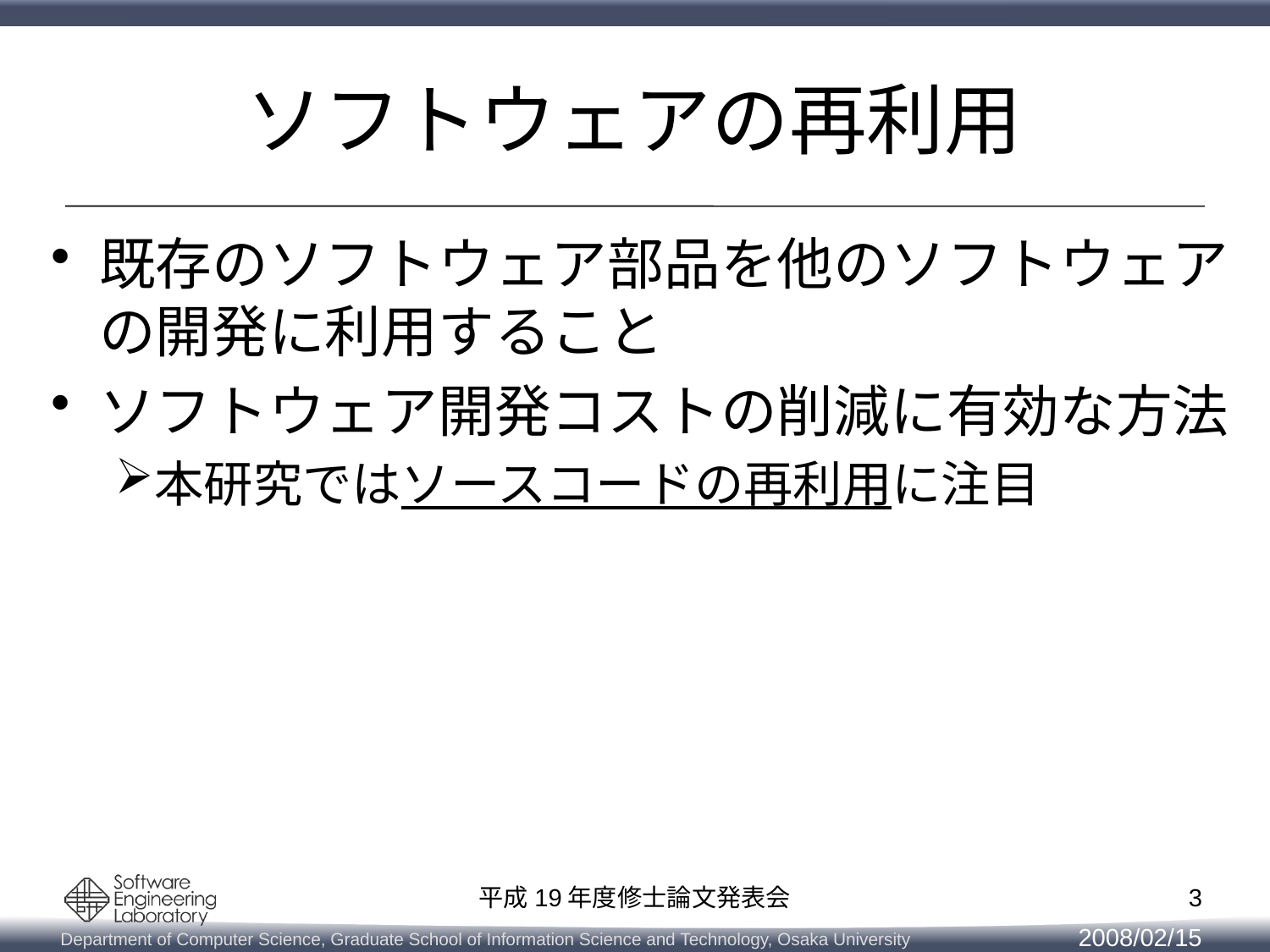

# ソフトウェアの再利用
既存のソフトウェア部品を他のソフトウェアの開発に利用すること
ソフトウェア開発コストの削減に有効な方法
本研究ではソースコードの再利用に注目
3
平成19年度修士論文発表会
2008/02/15